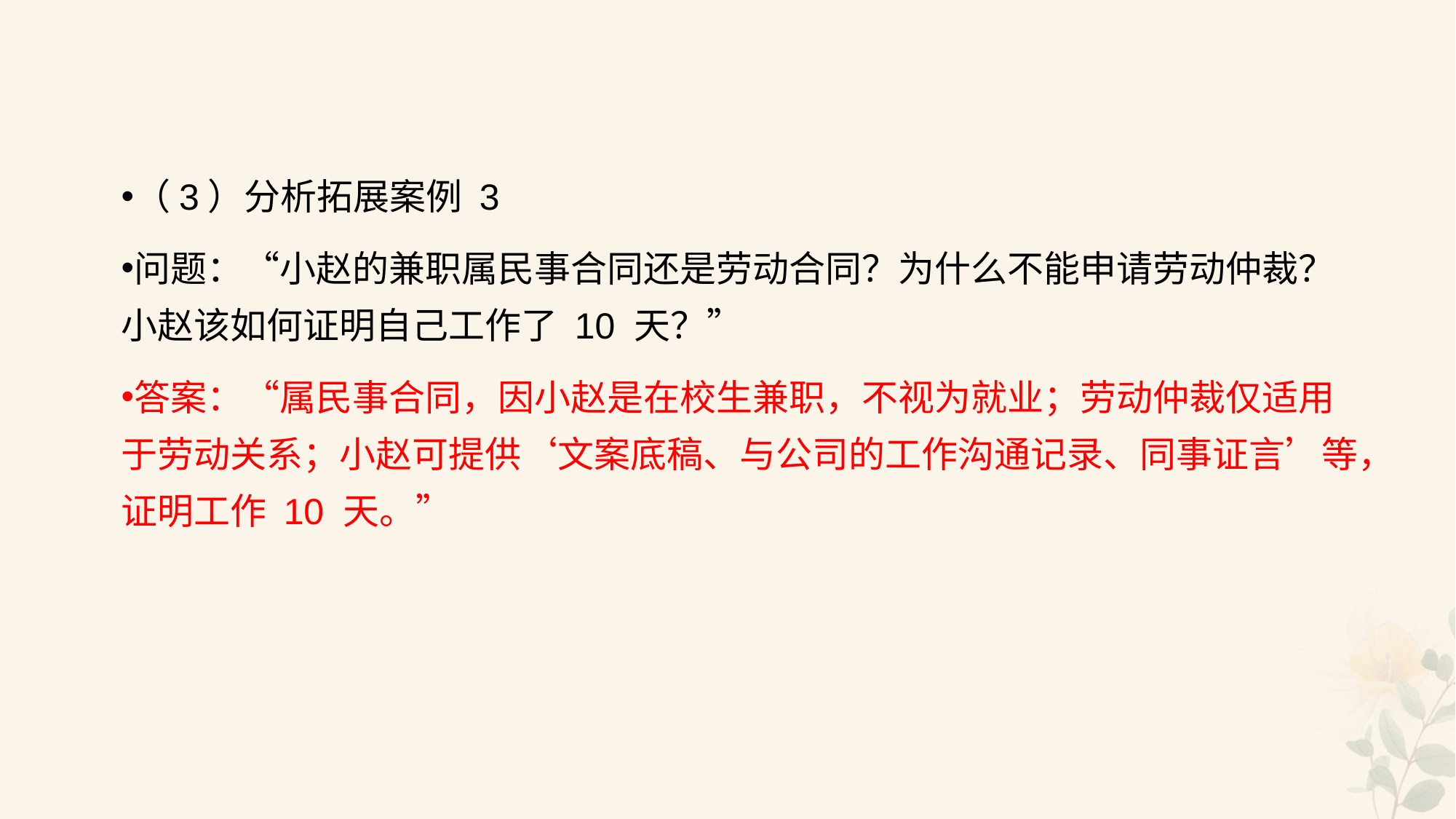

#
（3）分析拓展案例 3
问题：“小赵的兼职属民事合同还是劳动合同？为什么不能申请劳动仲裁？小赵该如何证明自己工作了 10 天？”
答案：“属民事合同，因小赵是在校生兼职，不视为就业；劳动仲裁仅适用于劳动关系；小赵可提供‘文案底稿、与公司的工作沟通记录、同事证言’等，证明工作 10 天。”